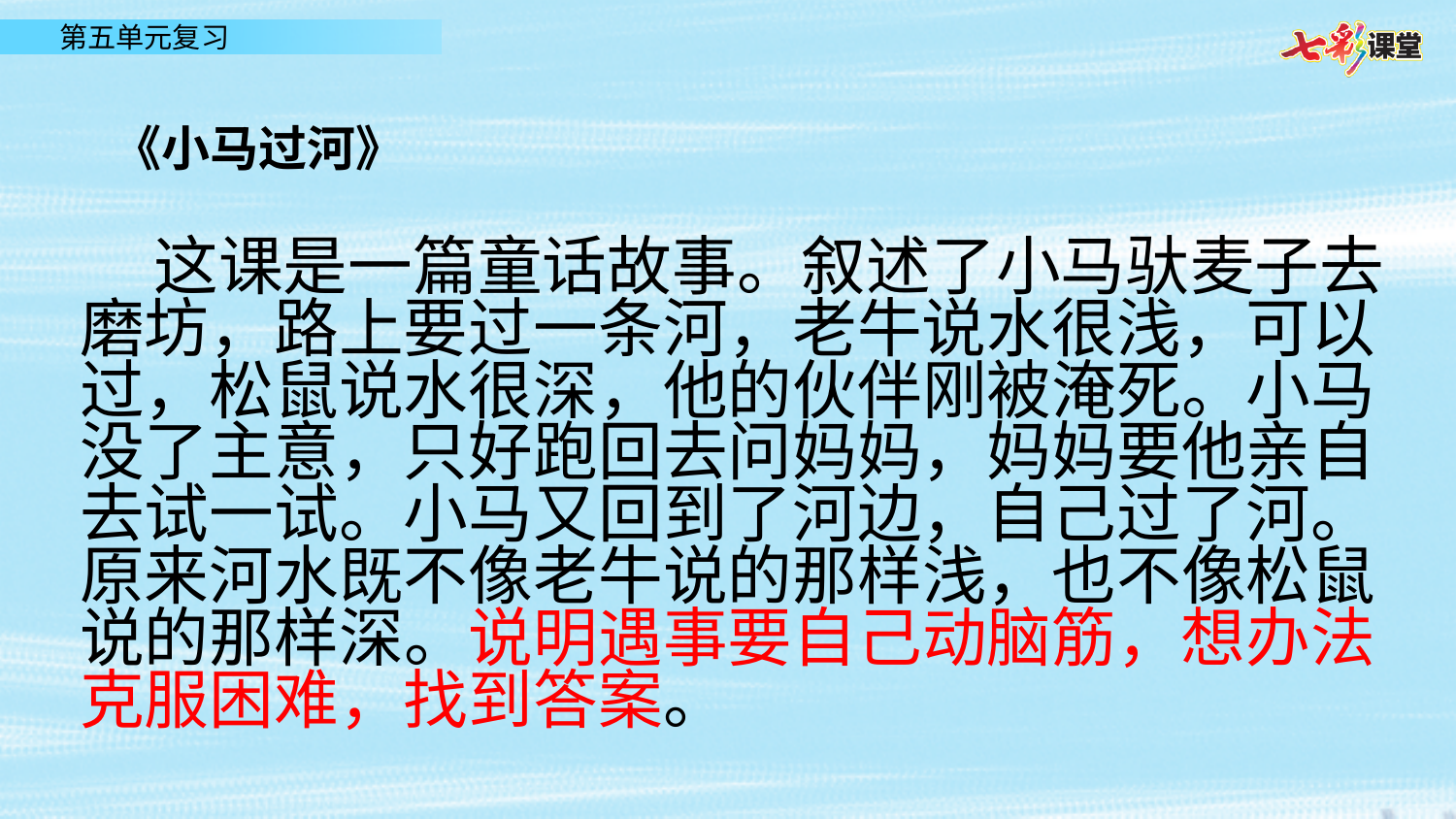

《小马过河》

    这课是一篇童话故事。叙述了小马驮麦子去磨坊，路上要过一条河，老牛说水很浅，可以过，松鼠说水很深，他的伙伴刚被淹死。小马没了主意，只好跑回去问妈妈，妈妈要他亲自去试一试。小马又回到了河边，自己过了河。原来河水既不像老牛说的那样浅，也不像松鼠说的那样深。说明遇事要自己动脑筋，想办法克服困难，找到答案。